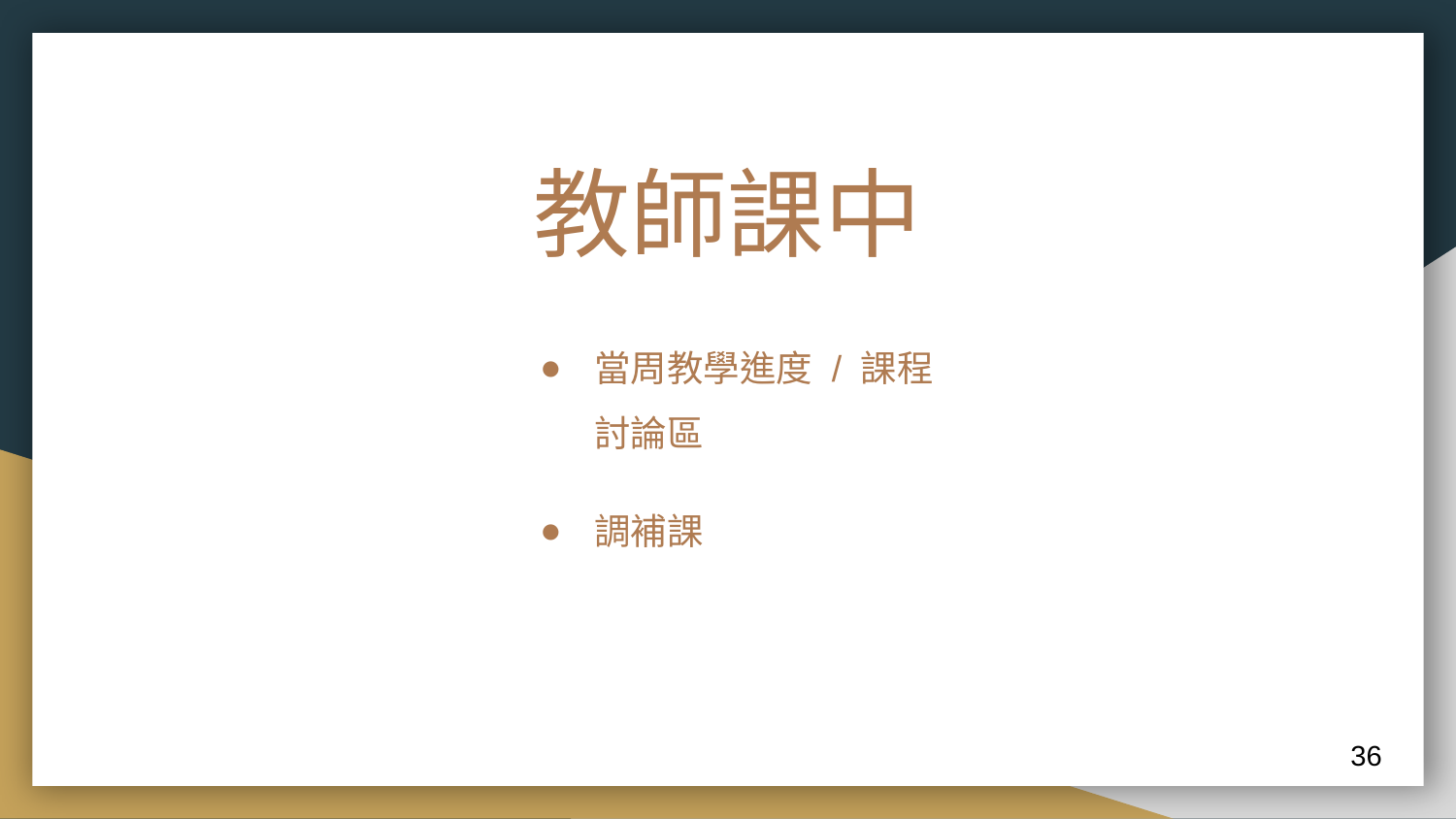

# 教師課中
當周教學進度 / 課程討論區
調補課
36